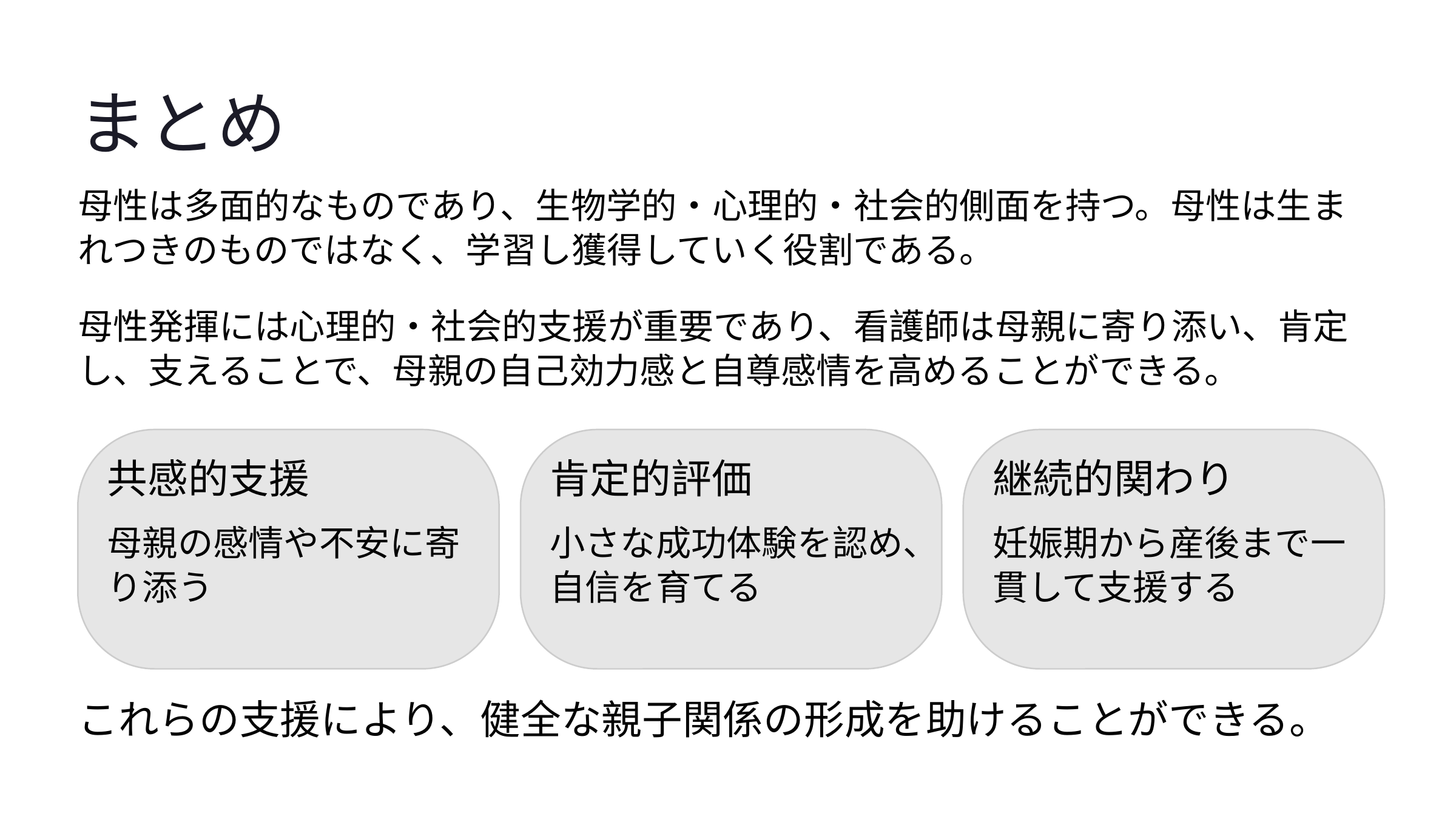

まとめ
母性は多面的なものであり、生物学的・心理的・社会的側面を持つ。母性は生まれつきのものではなく、学習し獲得していく役割である。
母性発揮には心理的・社会的支援が重要であり、看護師は母親に寄り添い、肯定し、支えることで、母親の自己効力感と自尊感情を高めることができる。

共感的支援
肯定的評価
継続的関わり
母親の感情や不安に寄り添う
小さな成功体験を認め、自信を育てる
妊娠期から産後まで一貫して支援する
これらの支援により、健全な親子関係の形成を助けることができる。